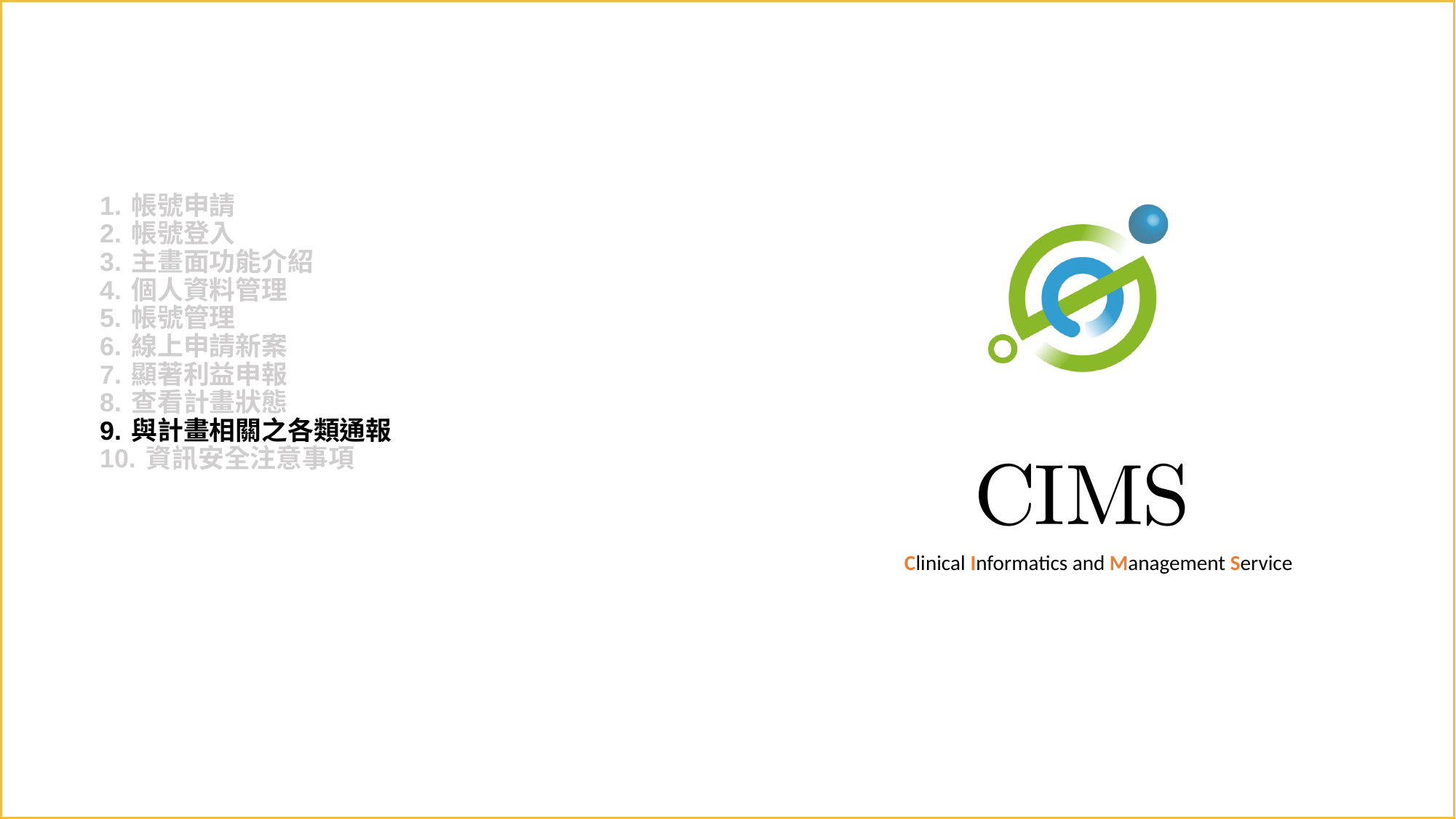

# 1. 帳號申請 2. 帳號登入 3. 主畫面功能介紹 4. 個人資料管理 5. 帳號管理 6. 線上申請新案 7. 顯著利益申報 8. 查看計畫狀態 9. 與計畫相關之各類通報 10. 資訊安全注意事項